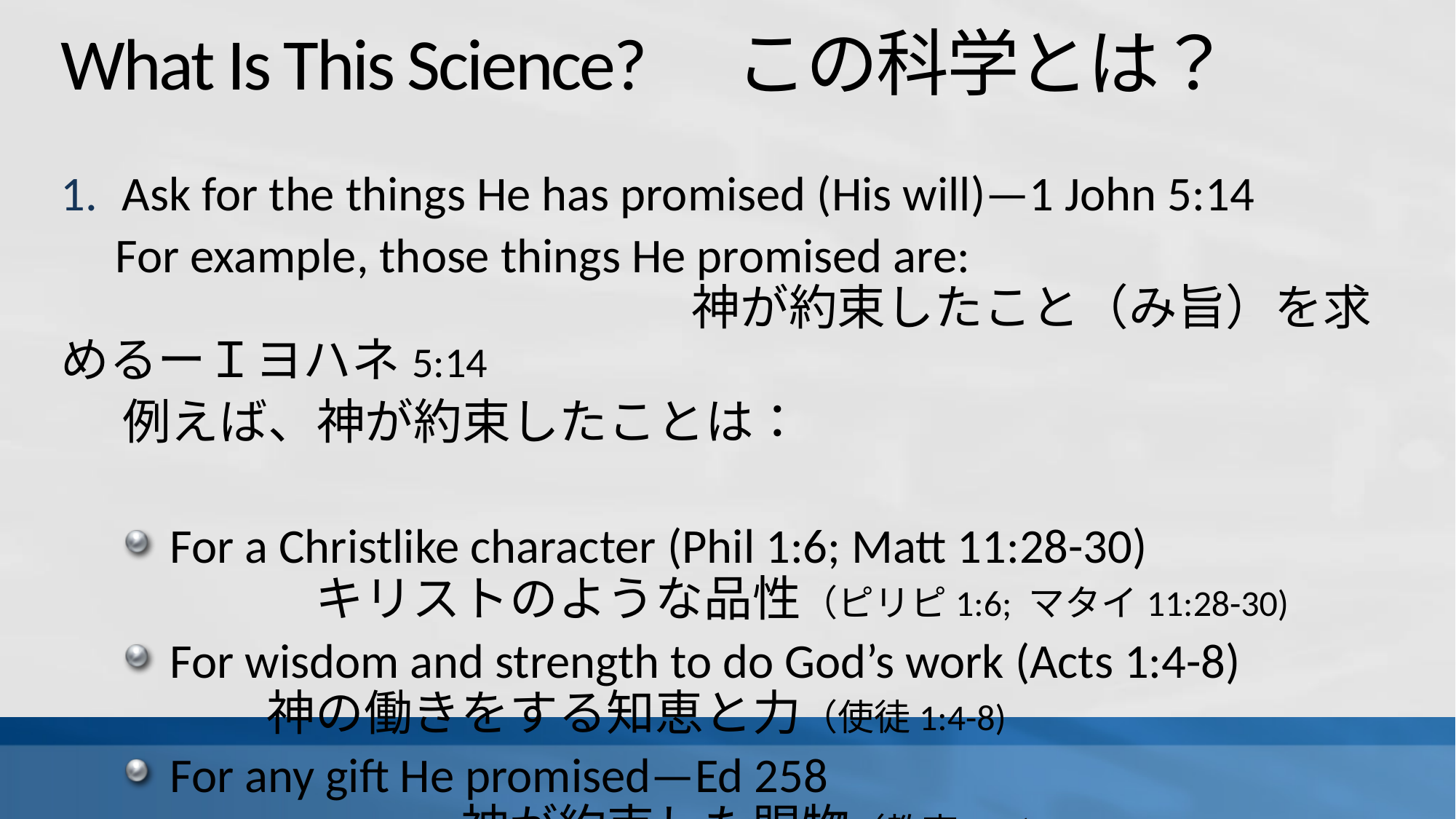

# What Is This Science?　この科学とは？
Ask for the things He has promised (His will)—1 John 5:14
     For example, those things He promised are: 　　　　　　　　　　　　　　　　　　　　　神が約束したこと（み旨）を求めるーＩヨハネ5:14
例えば、神が約束したことは：

For a Christlike character (Phil 1:6; Matt 11:28-30)　　　　　　　キリストのような品性（ピリピ1:6; マタイ11:28-30)
For wisdom and strength to do God’s work (Acts 1:4-8)　　　　神の働きをする知恵と力（使徒1:4-8)
For any gift He promised—Ed 258　　　　　　　　　　　　　　　　　神が約束した賜物（教育258)